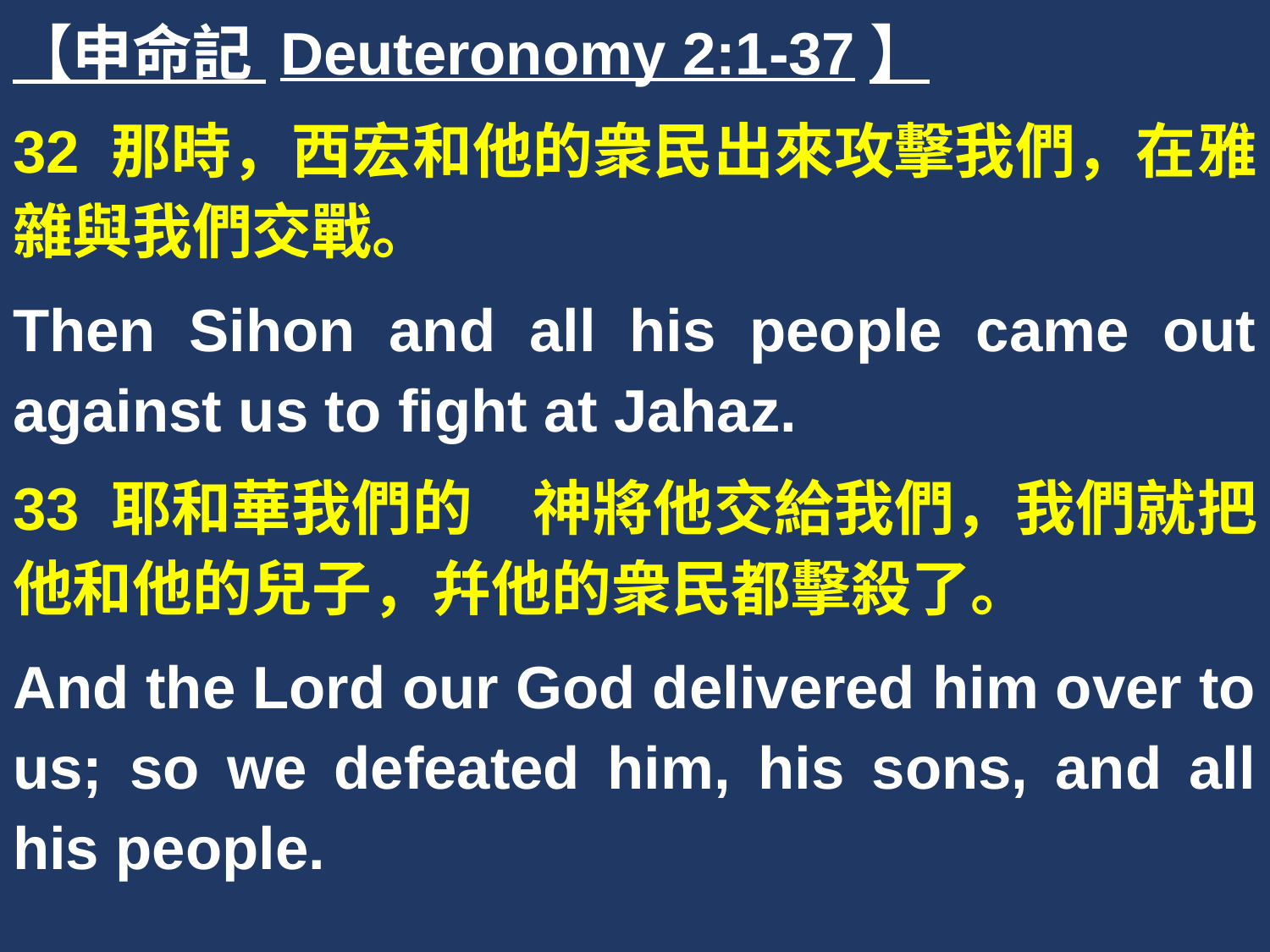

【申命記 Deuteronomy 2:1-37】
32 那時，西宏和他的衆民出來攻擊我們，在雅雜與我們交戰。
Then Sihon and all his people came out against us to fight at Jahaz.
33 耶和華我們的　神將他交給我們，我們就把他和他的兒子，幷他的衆民都擊殺了。
And the Lord our God delivered him over to us; so we defeated him, his sons, and all his people.